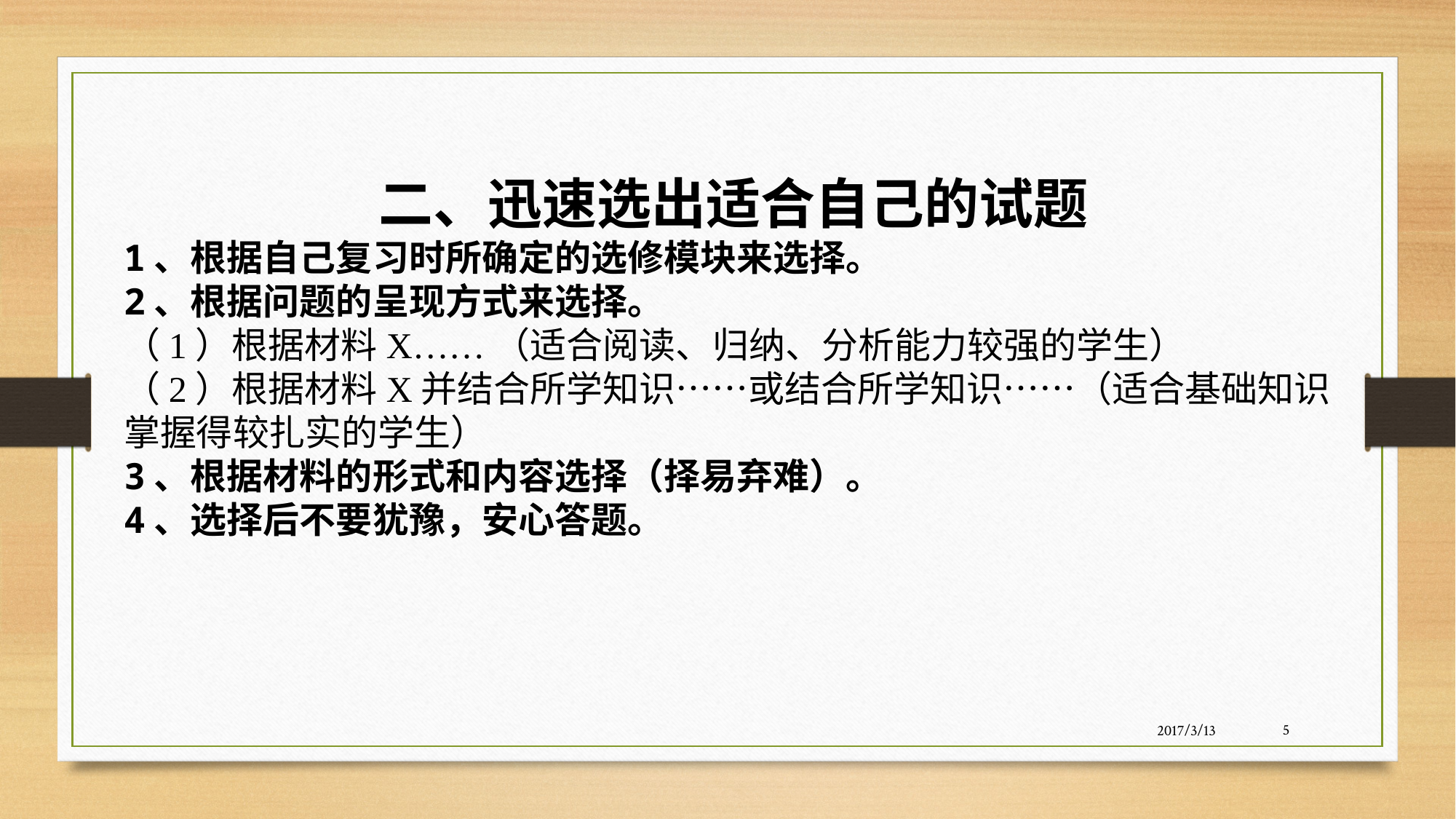

二、迅速选出适合自己的试题
1、根据自己复习时所确定的选修模块来选择。
2、根据问题的呈现方式来选择。
（1）根据材料X……（适合阅读、归纳、分析能力较强的学生）
（2）根据材料X并结合所学知识……或结合所学知识……（适合基础知识掌握得较扎实的学生）
3、根据材料的形式和内容选择（择易弃难）。
4、选择后不要犹豫，安心答题。
2017/3/13
5